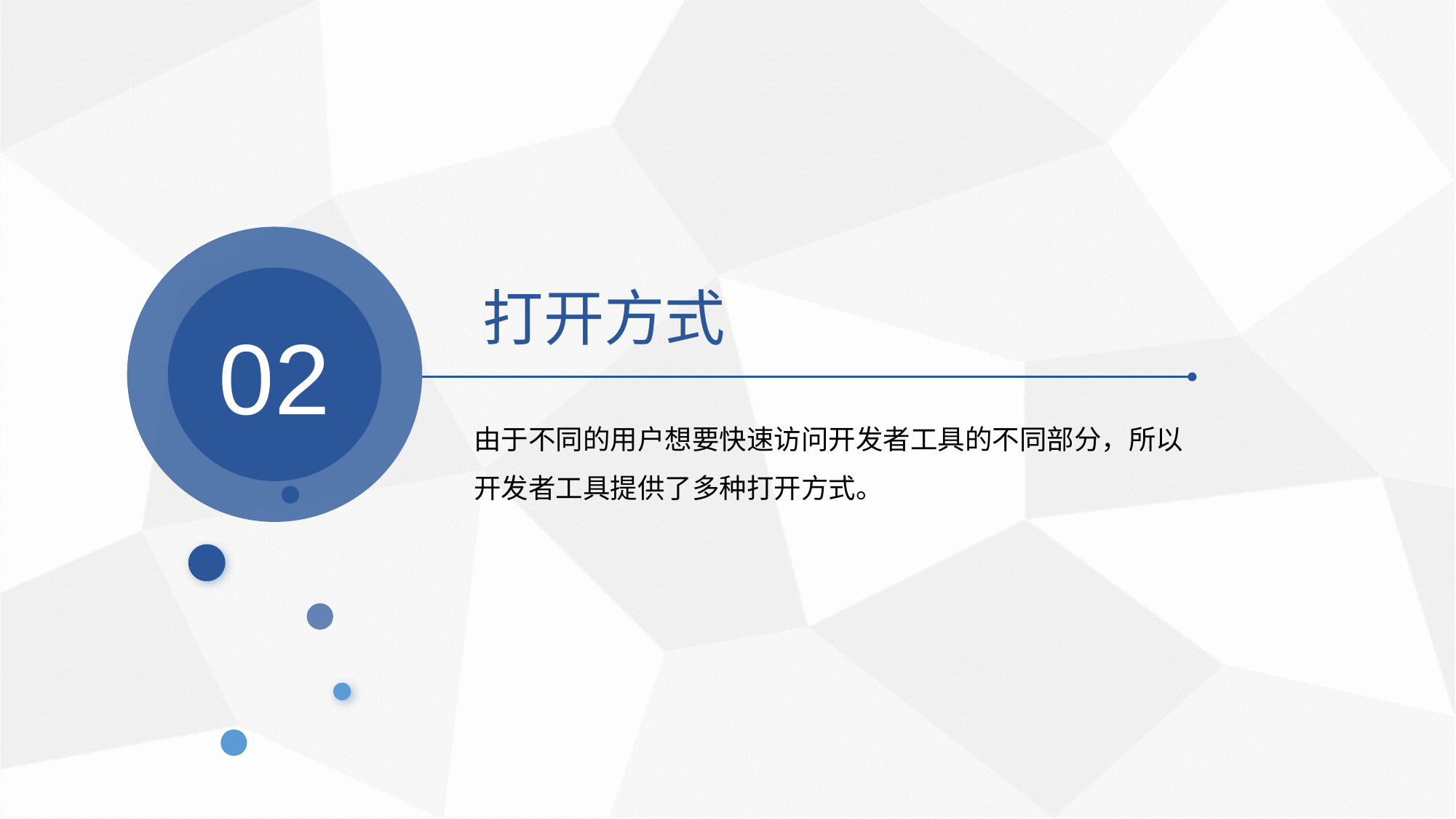

02
打开方式
由于不同的用户想要快速访问开发者工具的不同部分，所以开发者工具提供了多种打开方式。